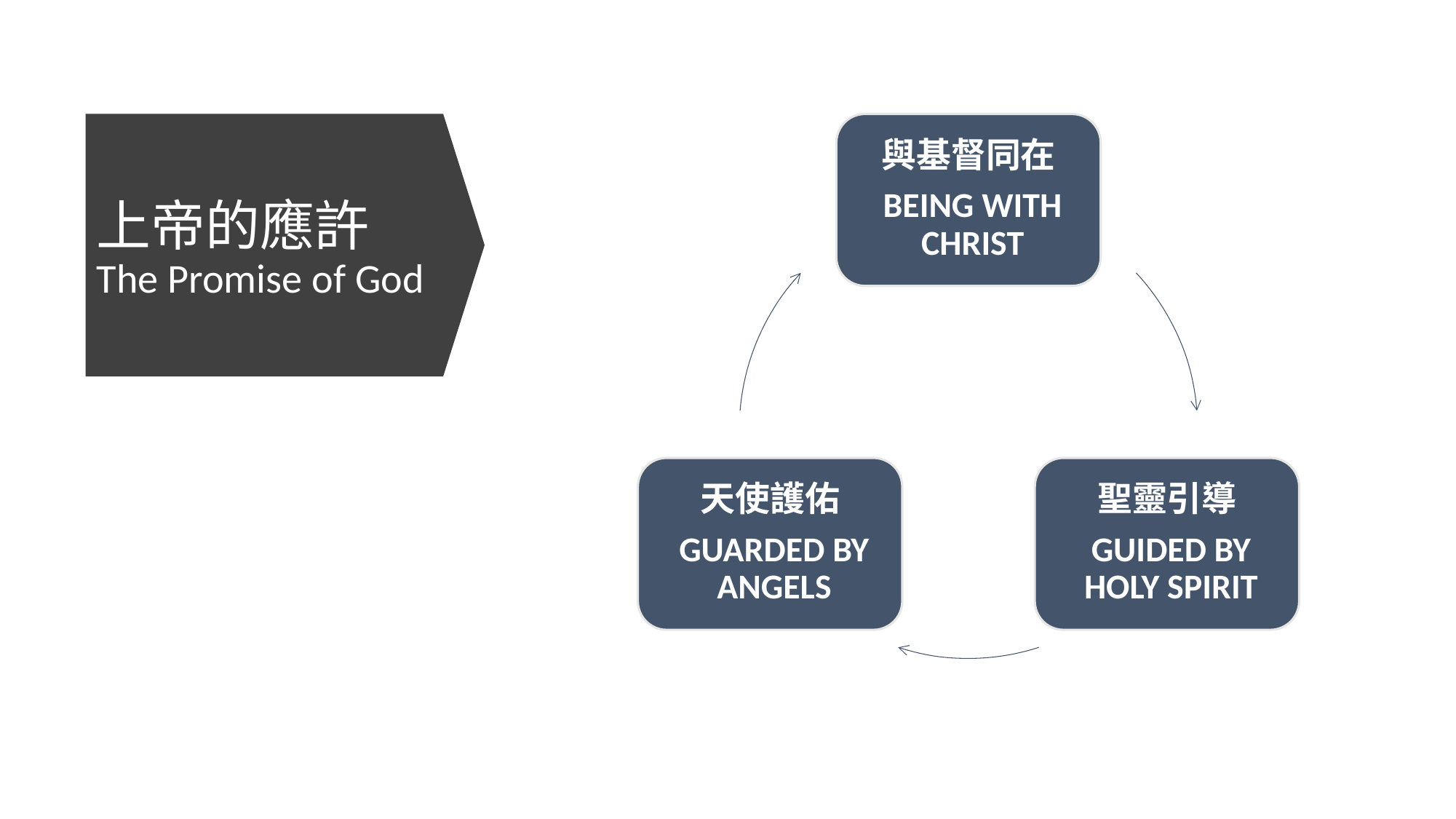

與基督同在
Being with christ
聖靈引導
Guided by holy spirit
天使護佑
Guarded by Angels
# 上帝的應許 The Promise of God